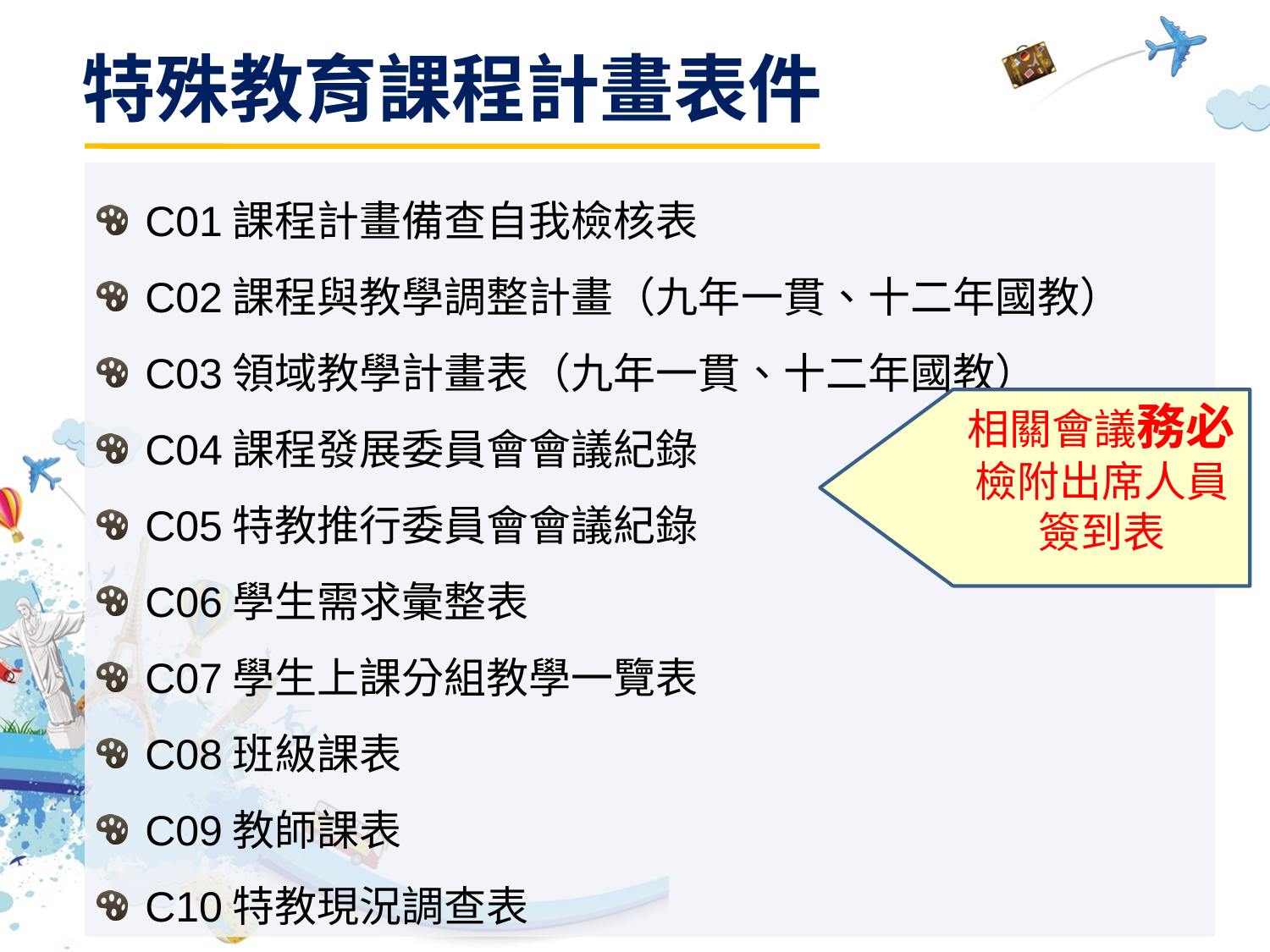

特殊教育課程計畫表件
C01課程計畫備查自我檢核表
C02課程與教學調整計畫（九年一貫、十二年國教）
C03領域教學計畫表（九年一貫、十二年國教）
C04課程發展委員會會議紀錄
C05特教推行委員會會議紀錄
C06學生需求彙整表
C07學生上課分組教學一覽表
C08班級課表
C09教師課表
C10特教現況調查表
相關會議務必檢附出席人員簽到表